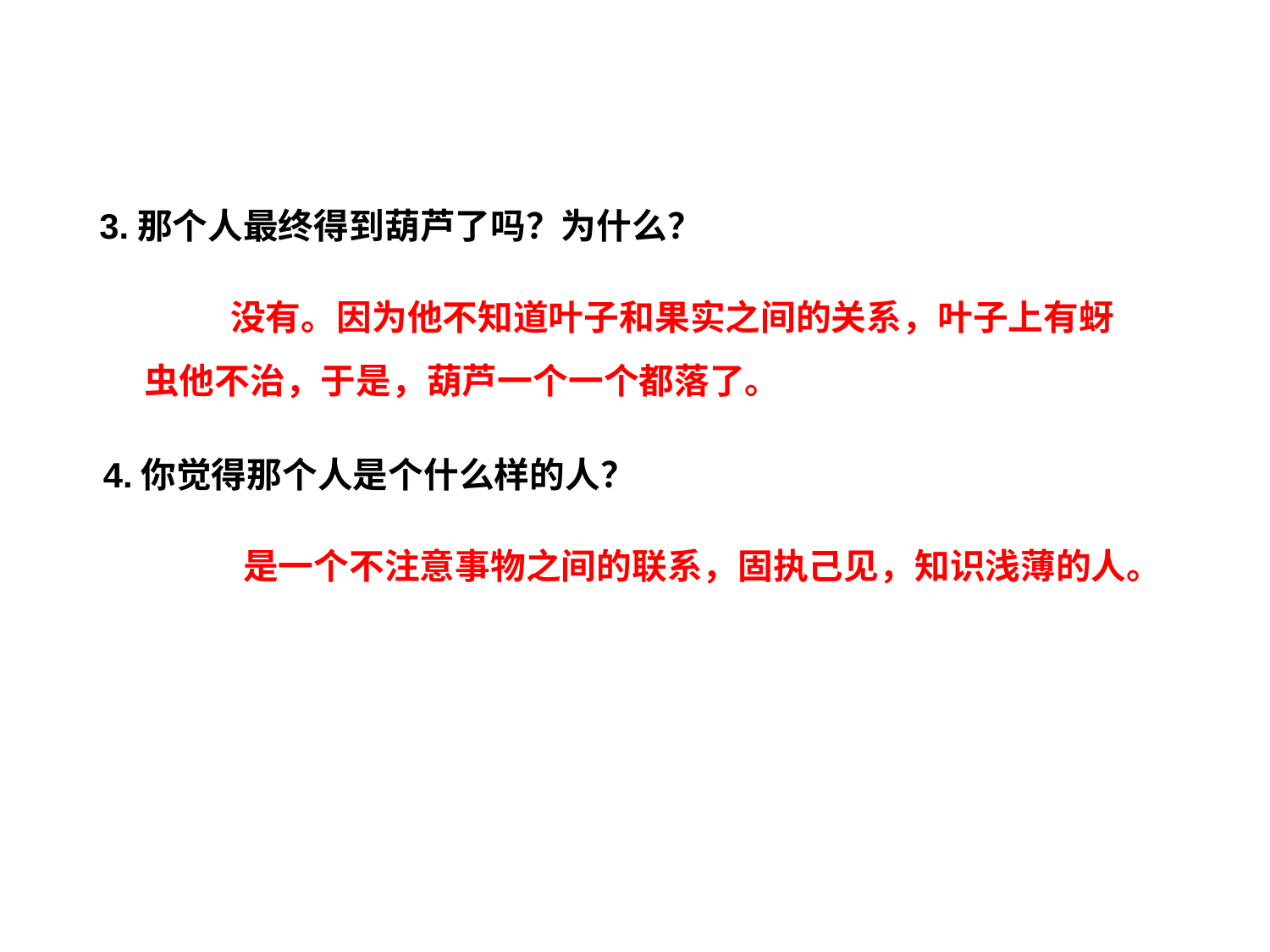

3.那个人最终得到葫芦了吗？为什么？
没有。因为他不知道叶子和果实之间的关系，叶子上有蚜虫他不治，于是，葫芦一个一个都落了。
4.你觉得那个人是个什么样的人？
是一个不注意事物之间的联系，固执己见，知识浅薄的人。